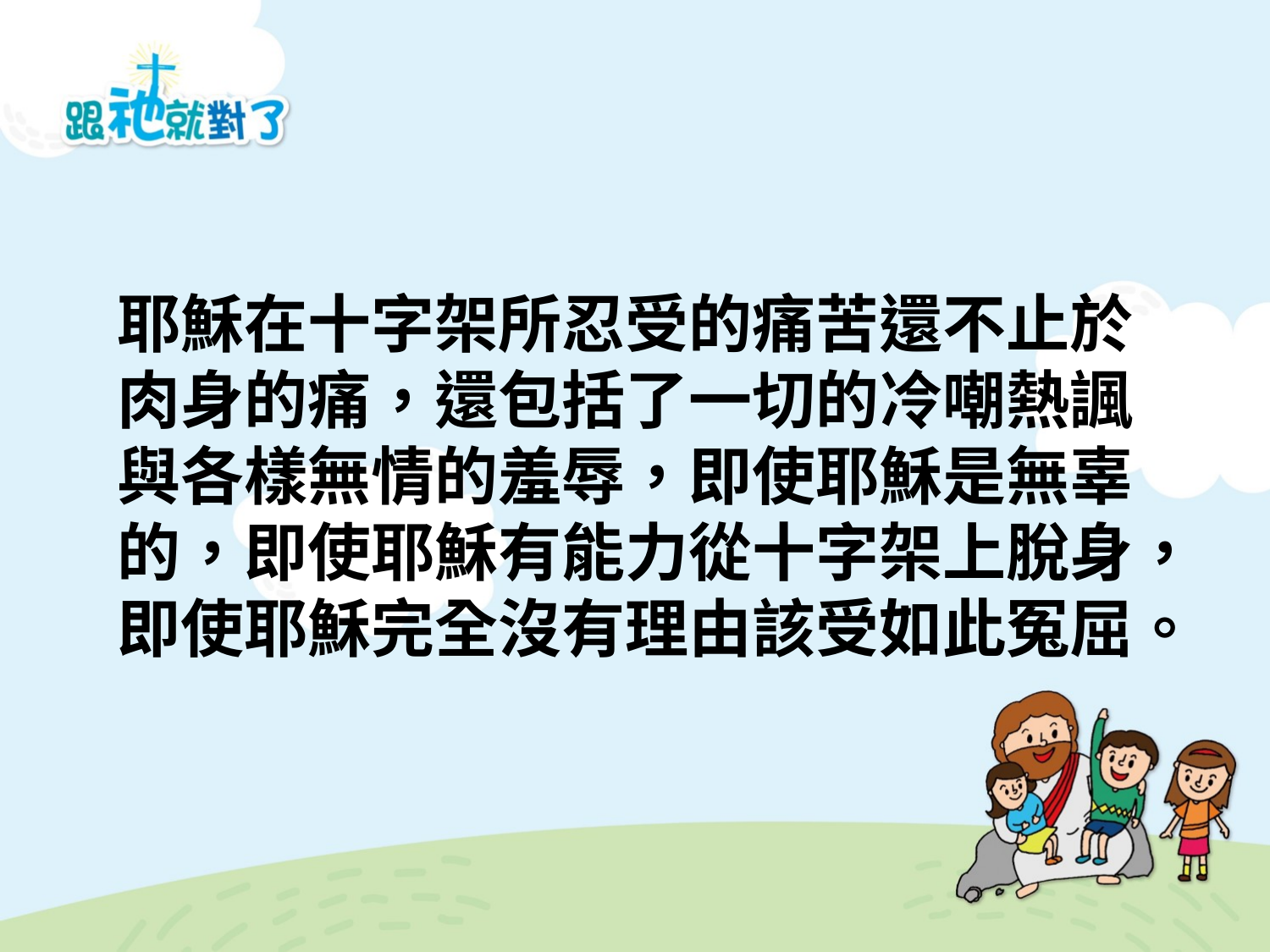

耶穌在十字架所忍受的痛苦還不止於肉身的痛，還包括了一切的冷嘲熱諷與各樣無情的羞辱，即使耶穌是無辜的，即使耶穌有能力從十字架上脫身，即使耶穌完全沒有理由該受如此冤屈。